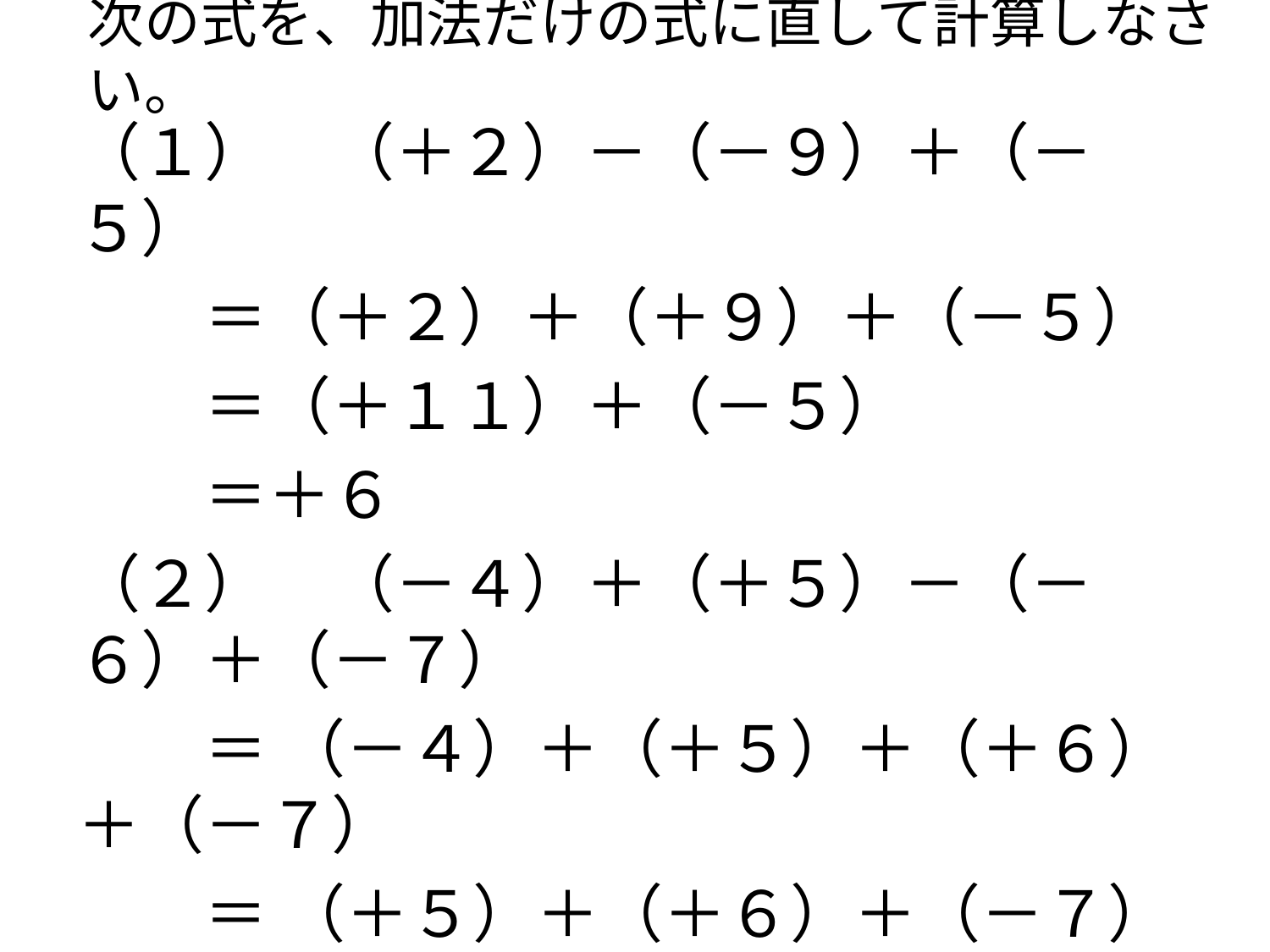

# 次の式を、加法だけの式に直して計算しなさい。
（１）　（＋２）－（－９）＋（－５）
　　＝（＋２）＋（＋９）＋（－５）
　　＝（＋１１）＋（－５）
　　＝＋６
（２）　（－４）＋（＋５）－（－６）＋（－７）
　　＝ （－４）＋（＋５）＋（＋６）＋（－７）
　　＝ （＋５）＋（＋６）＋（－７）＋（－４）
　　＝（＋１１）＋（－１１）
　　＝０